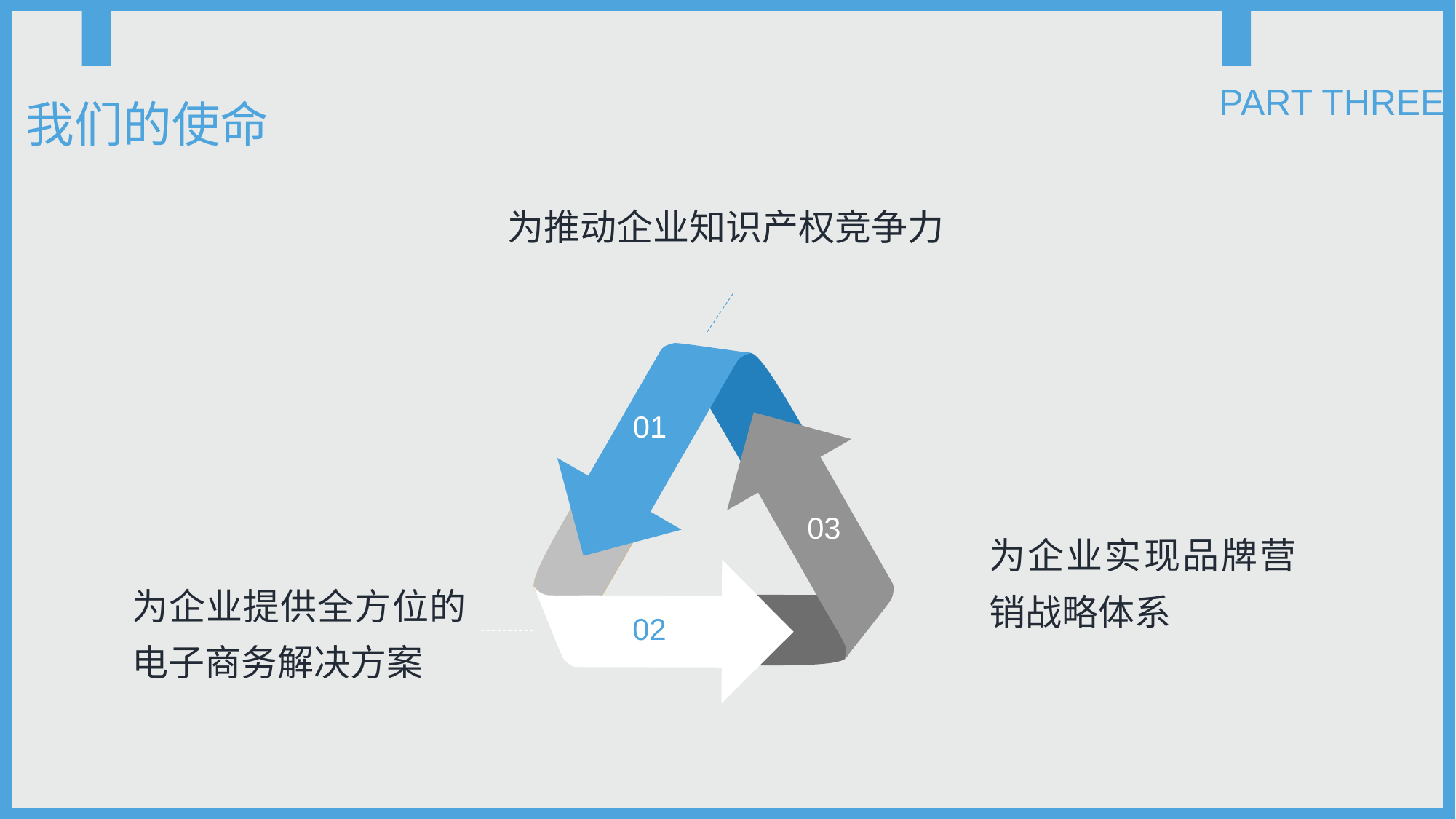

PART THREE
我们的使命
为推动企业知识产权竞争力

01
03

02
为企业实现品牌营销战略体系
为企业提供全方位的电子商务解决方案